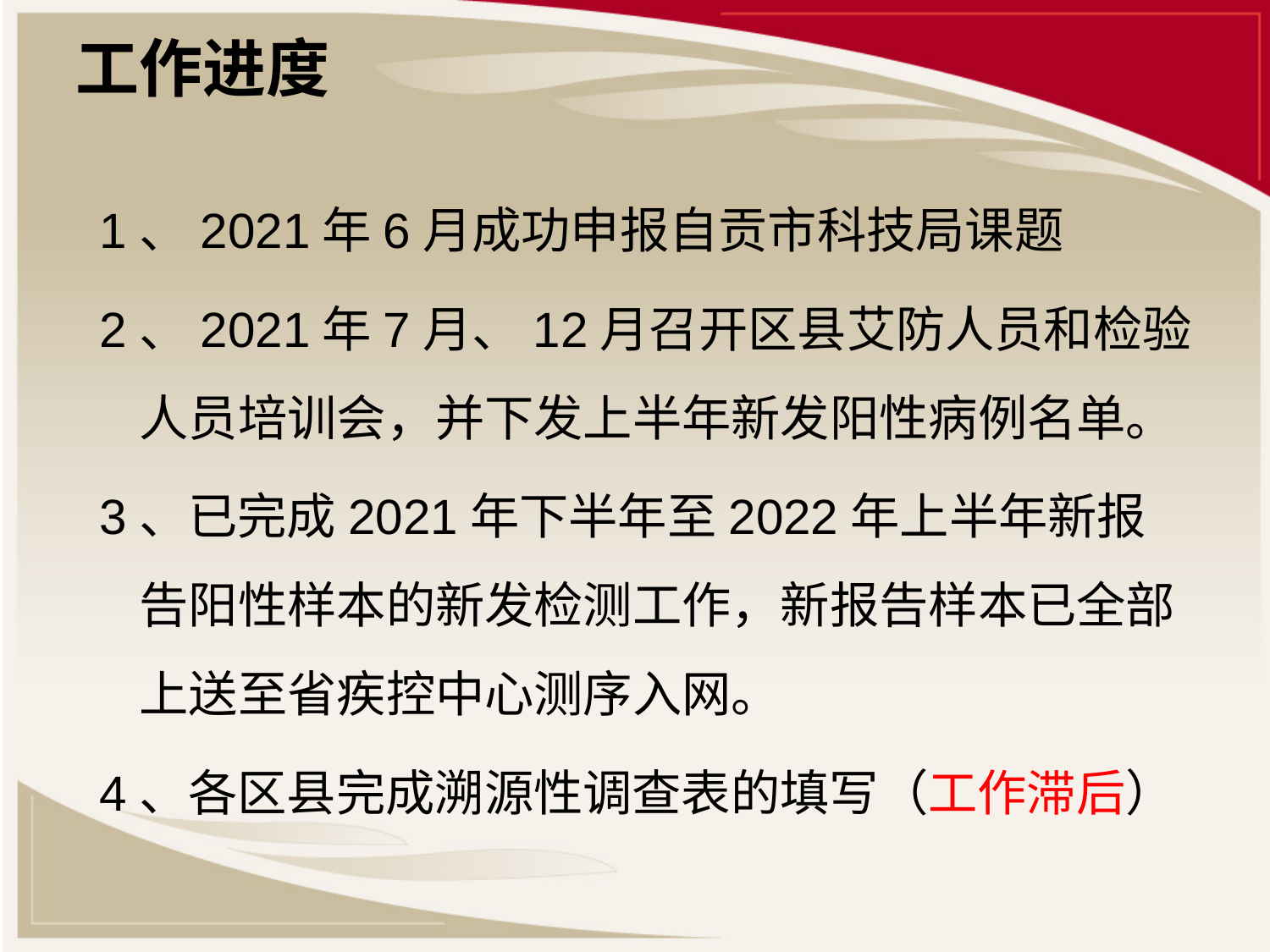

# 工作进度
1、2021年6月成功申报自贡市科技局课题
2、2021年7月、12月召开区县艾防人员和检验人员培训会，并下发上半年新发阳性病例名单。
3、已完成2021年下半年至2022年上半年新报告阳性样本的新发检测工作，新报告样本已全部上送至省疾控中心测序入网。
4、各区县完成溯源性调查表的填写（工作滞后）